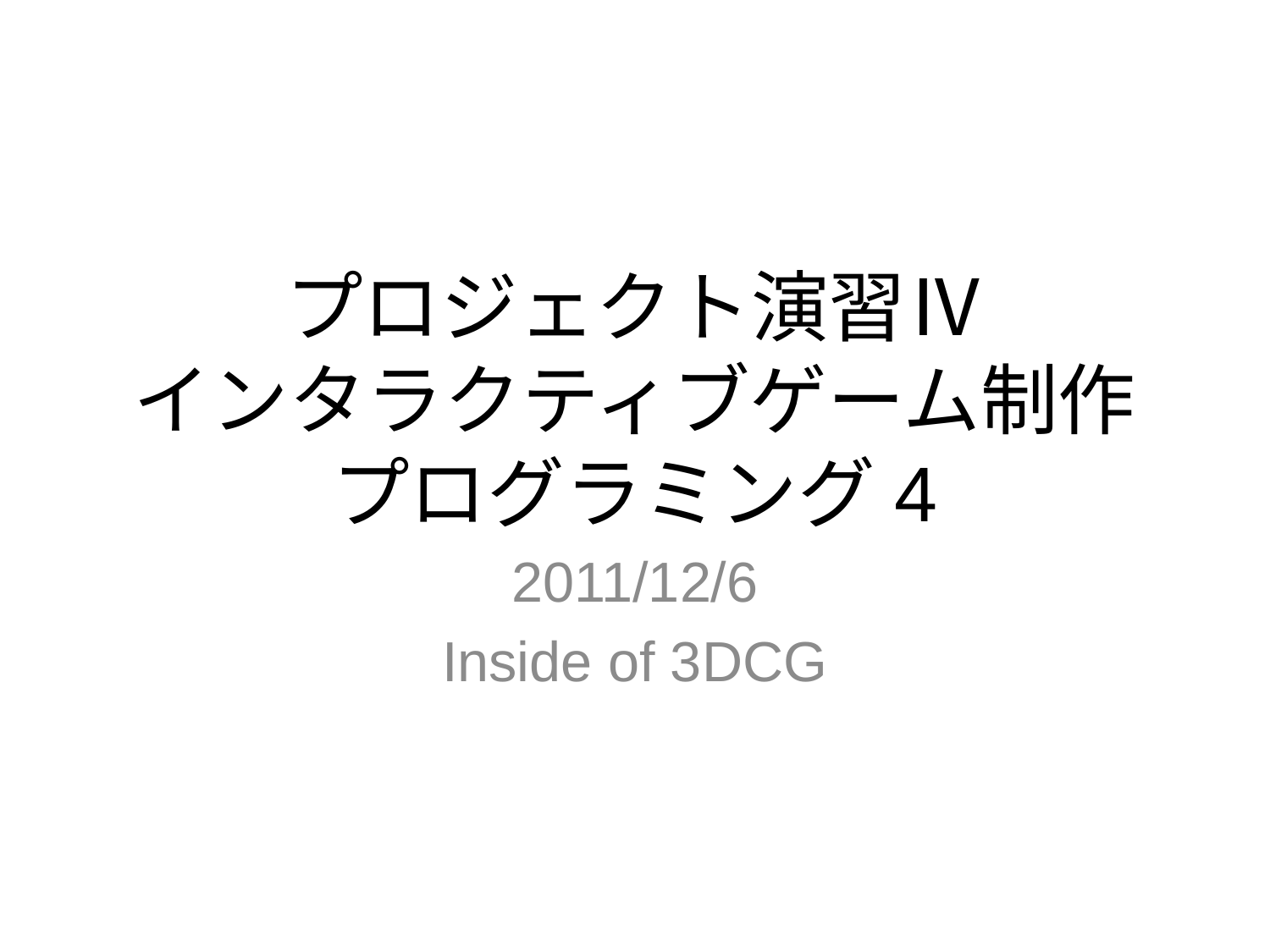

# プロジェクト演習Ⅳ インタラクティブゲーム制作 プログラミング4
2011/12/6
Inside of 3DCG